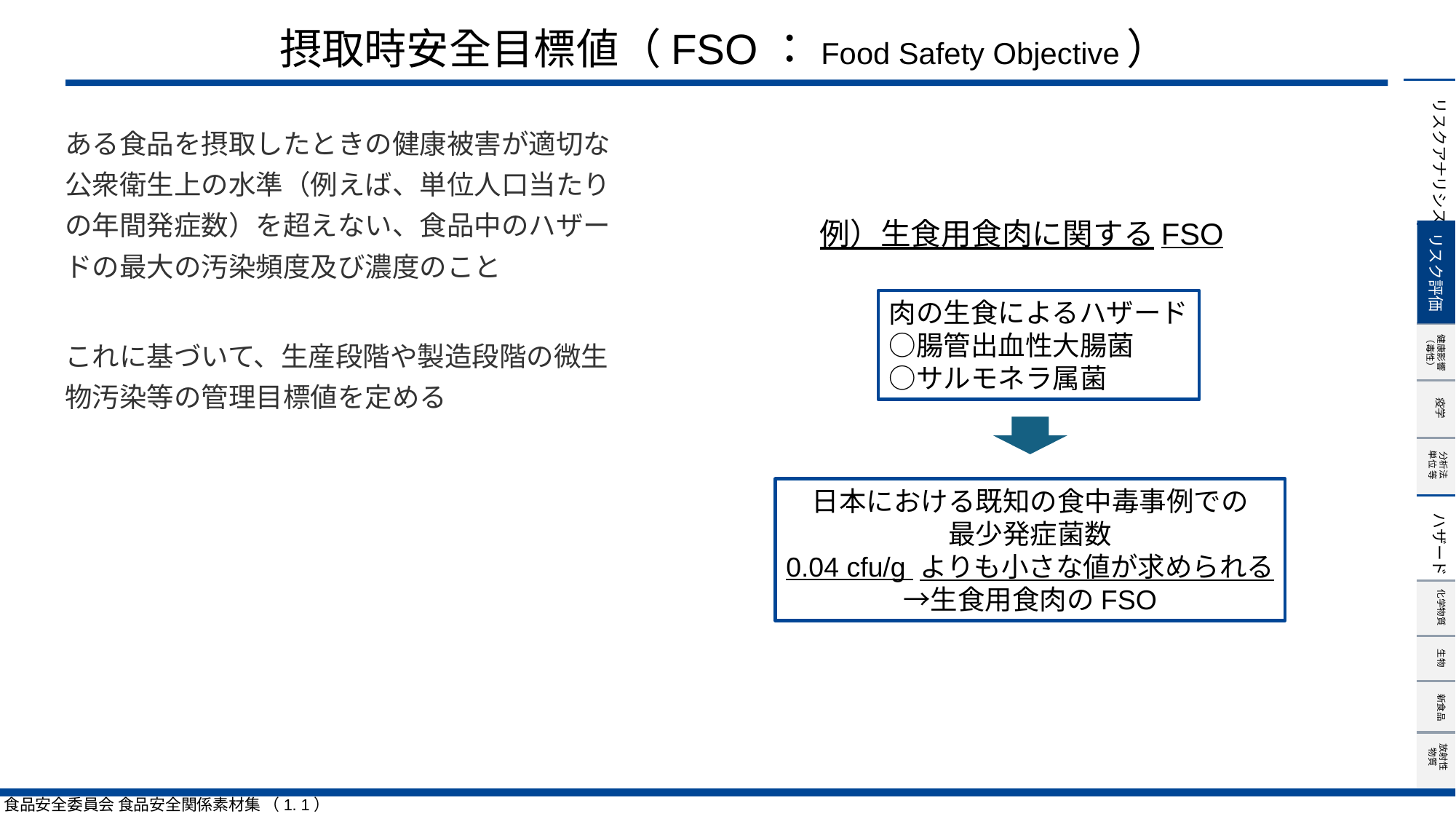

摂取時安全目標値（FSO：Food Safety Objective）
ある食品を摂取したときの健康被害が適切な公衆衛生上の水準（例えば、単位人口当たりの年間発症数）を超えない、食品中のハザードの最大の汚染頻度及び濃度のこと

これに基づいて、生産段階や製造段階の微生物汚染等の管理目標値を定める
例）生食用食肉に関するFSO
リスク評価
肉の生食によるハザード
○腸管出血性大腸菌
○サルモネラ属菌

日本における既知の食中毒事例での
最少発症菌数
0.04 cfu/g よりも小さな値が求められる
→生食用食肉のFSO